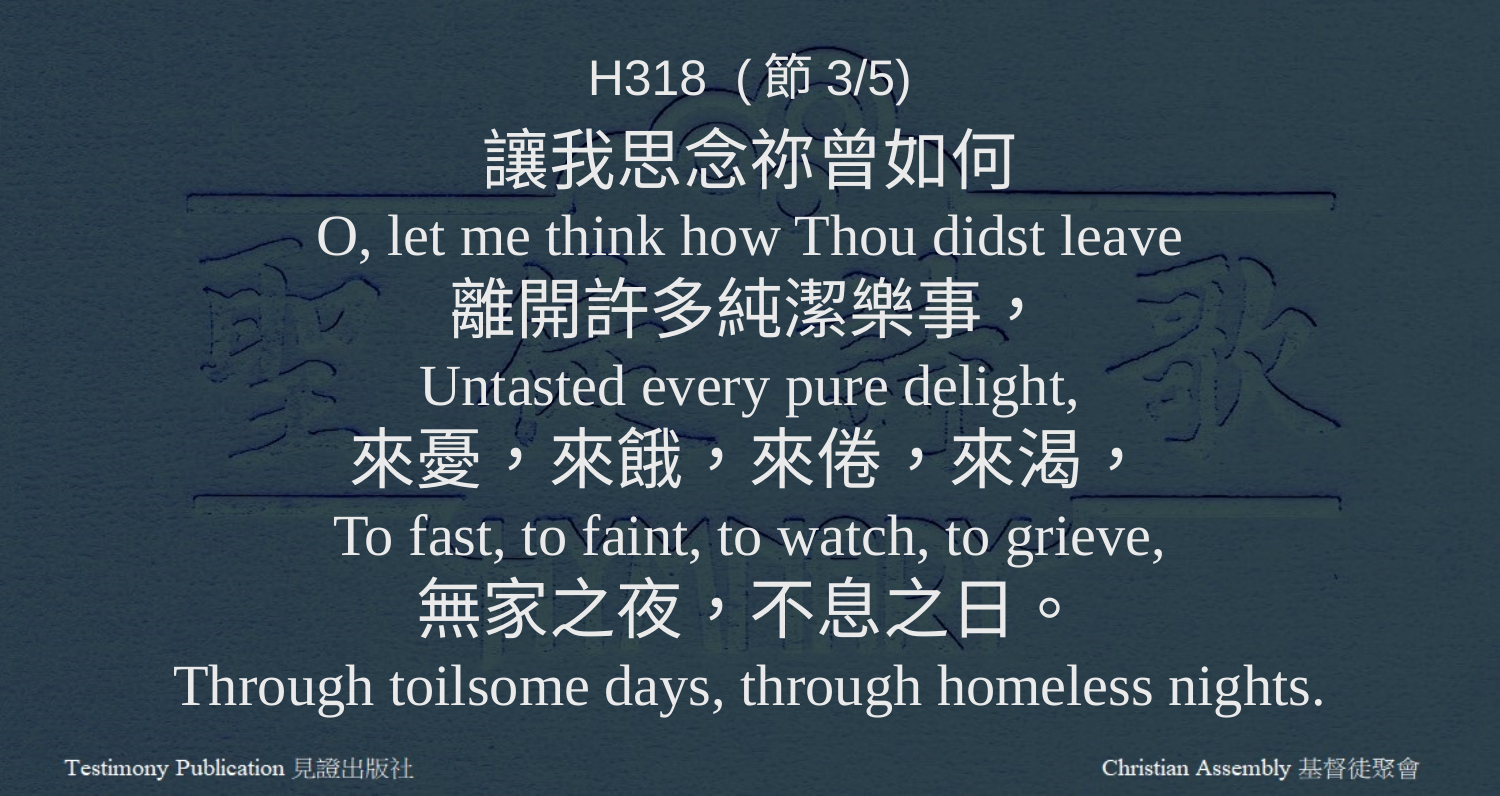

H318  (節3/5)
讓我思念祢曾如何
O, let me think how Thou didst leave
離開許多純潔樂事，
Untasted every pure delight,
來憂，來餓，來倦，來渴，
To fast, to faint, to watch, to grieve,
無家之夜，不息之日。
Through toilsome days, through homeless nights.